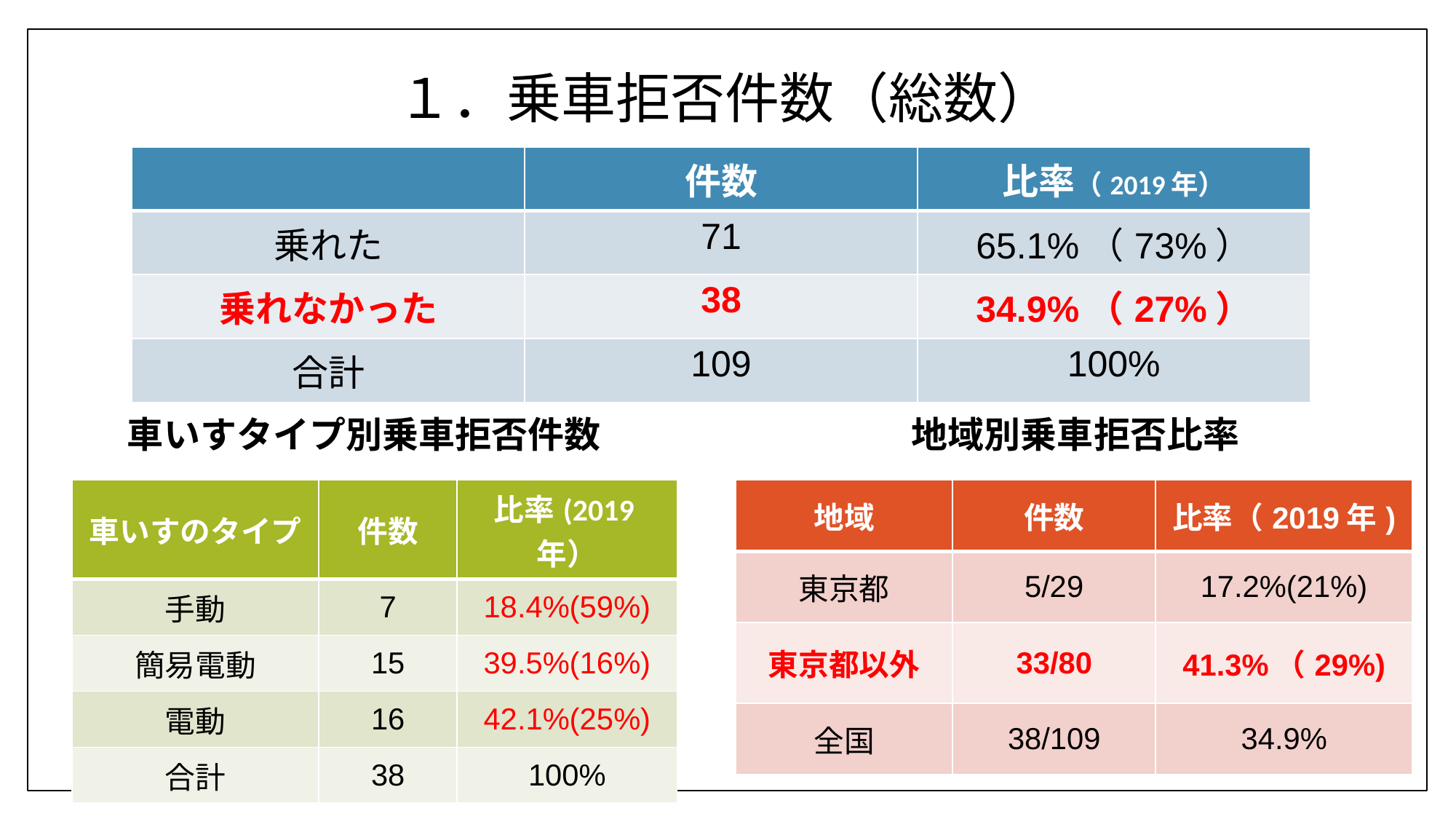

# １．乗車拒否件数（総数）
|  | 件数 | 比率（2019年） |
| --- | --- | --- |
| 乗れた | 71 | 65.1%（73%） |
| 乗れなかった | 38 | 34.9%（27%） |
| 合計 | 109 | 100% |
車いすタイプ別乗車拒否件数
　地域別乗車拒否比率
| 車いすのタイプ | 件数 | 比率(2019年） |
| --- | --- | --- |
| 手動 | 7 | 18.4%(59%) |
| 簡易電動 | 15 | 39.5%(16%) |
| 電動 | 16 | 42.1%(25%) |
| 合計 | 38 | 100% |
| 地域 | 件数 | 比率（2019年) |
| --- | --- | --- |
| 東京都 | 5/29 | 17.2%(21%) |
| 東京都以外 | 33/80 | 41.3%（29%) |
| 全国 | 38/109 | 34.9% |